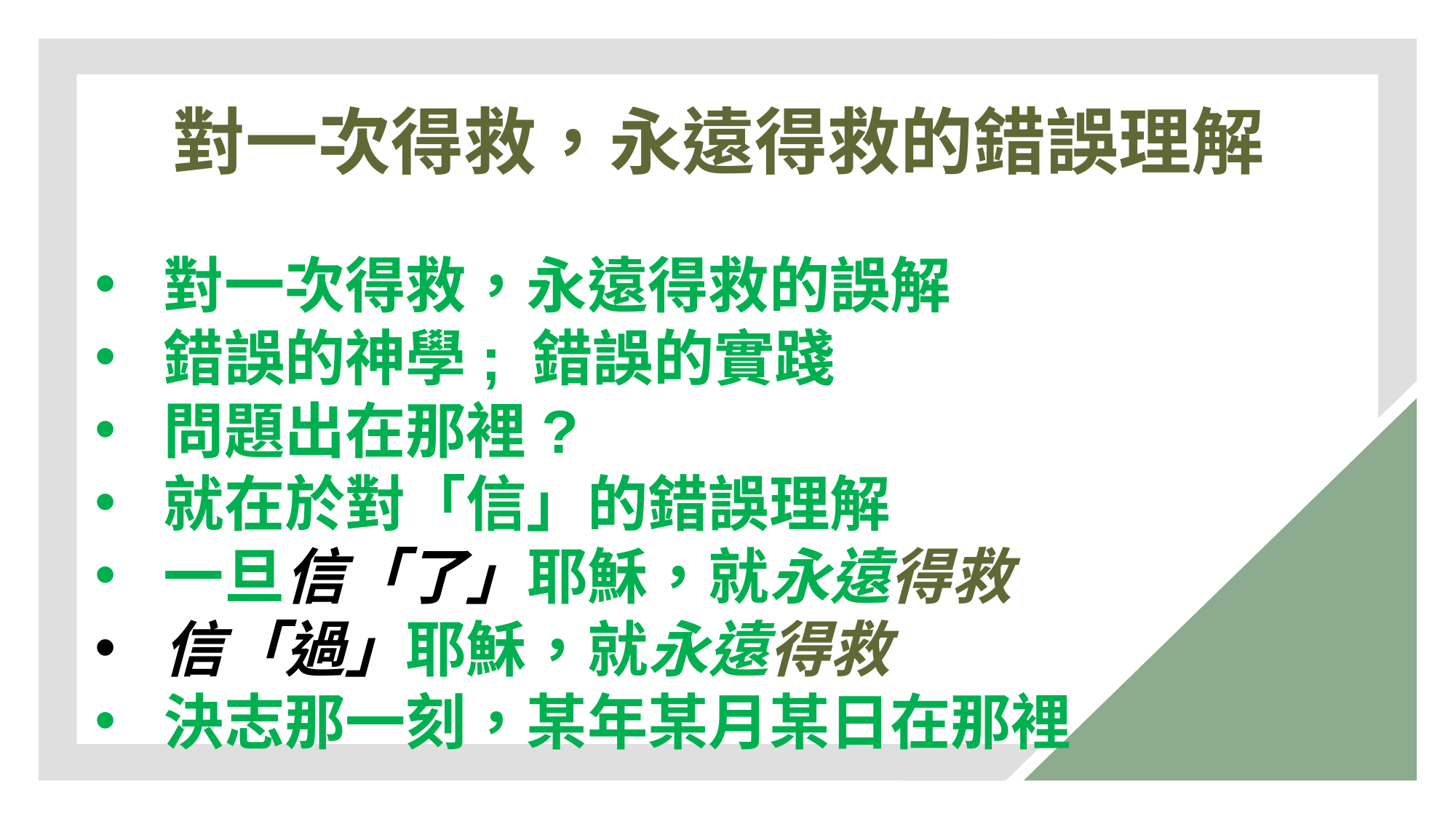

對一次得救，永遠得救的錯誤理解
對一次得救，永遠得救的誤解
錯誤的神學; 錯誤的實踐
問題出在那裡?
就在於對「信」的錯誤理解
一旦信「了」耶穌，就永遠得救
信「過」耶穌，就永遠得救
決志那一刻，某年某月某日在那裡